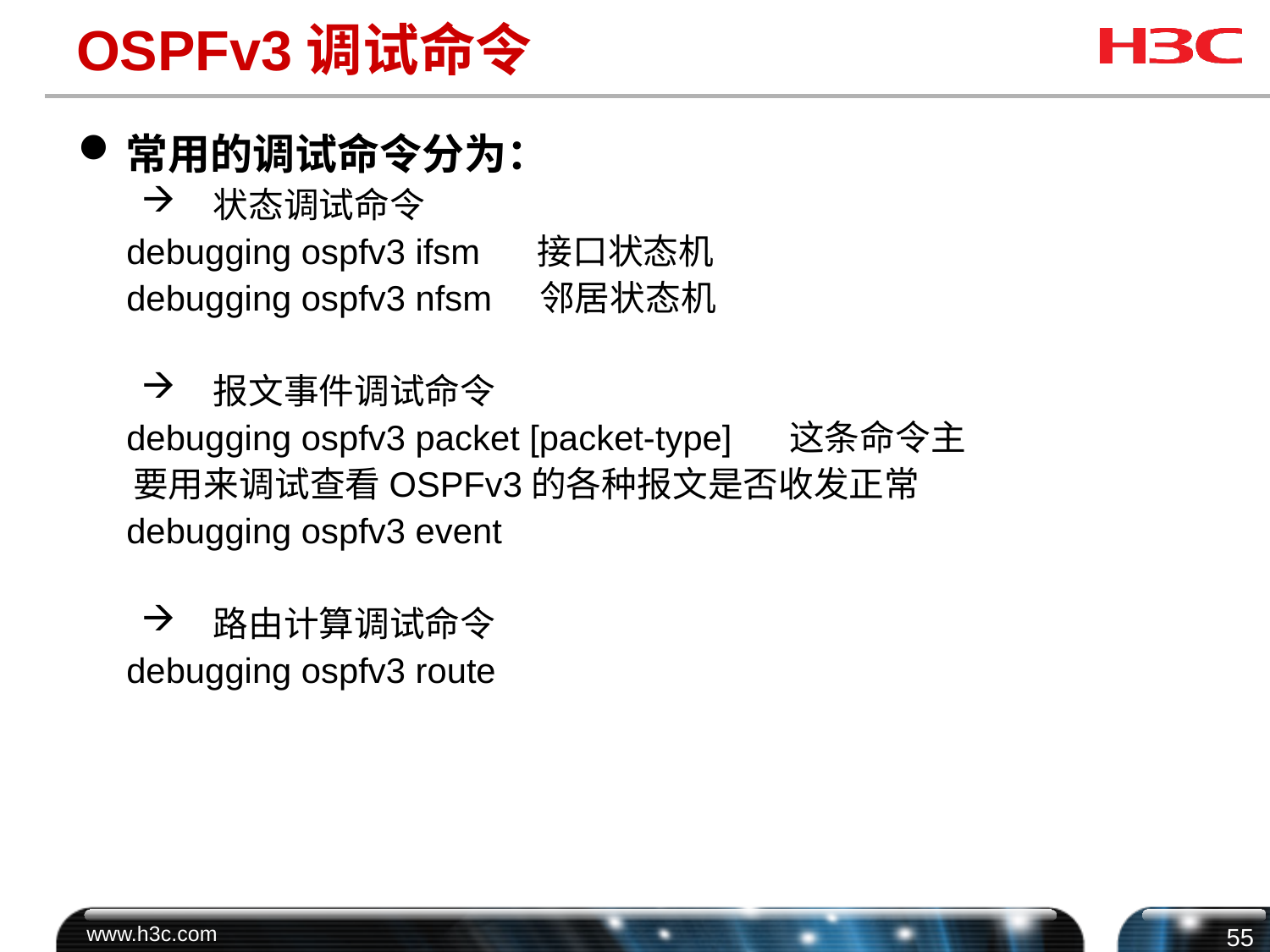

# OSPFv3调试命令
常用的调试命令分为：
   状态调试命令
     debugging ospfv3 ifsm     接口状态机
     debugging ospfv3 nfsm    邻居状态机

   报文事件调试命令
     debugging ospfv3 packet [packet-type]     这条命令主
      要用来调试查看OSPFv3的各种报文是否收发正常
     debugging ospfv3 event

   路由计算调试命令
     debugging ospfv3 route